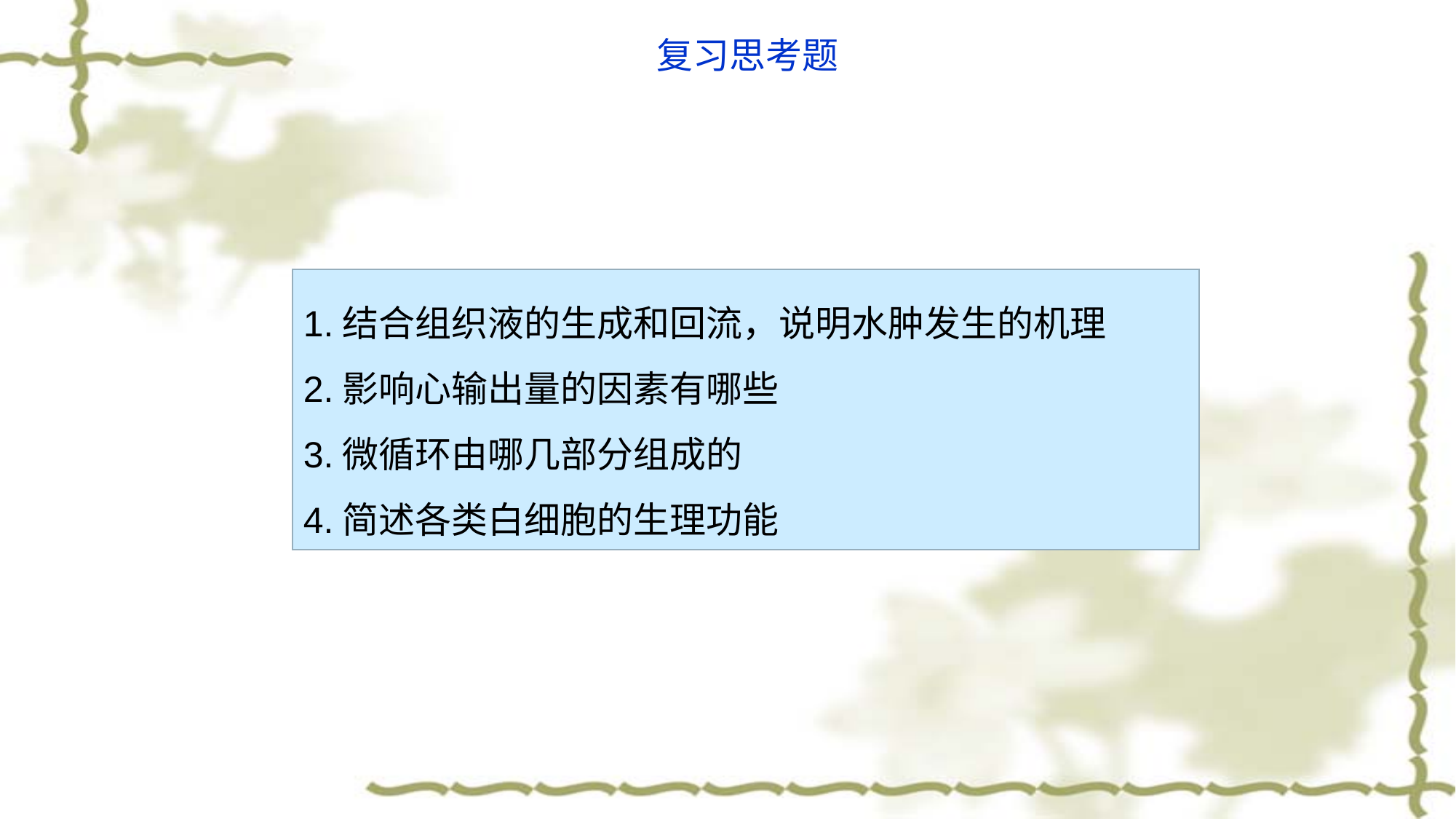

复习思考题
1.结合组织液的生成和回流，说明水肿发生的机理
2.影响心输出量的因素有哪些
3.微循环由哪几部分组成的
4.简述各类白细胞的生理功能